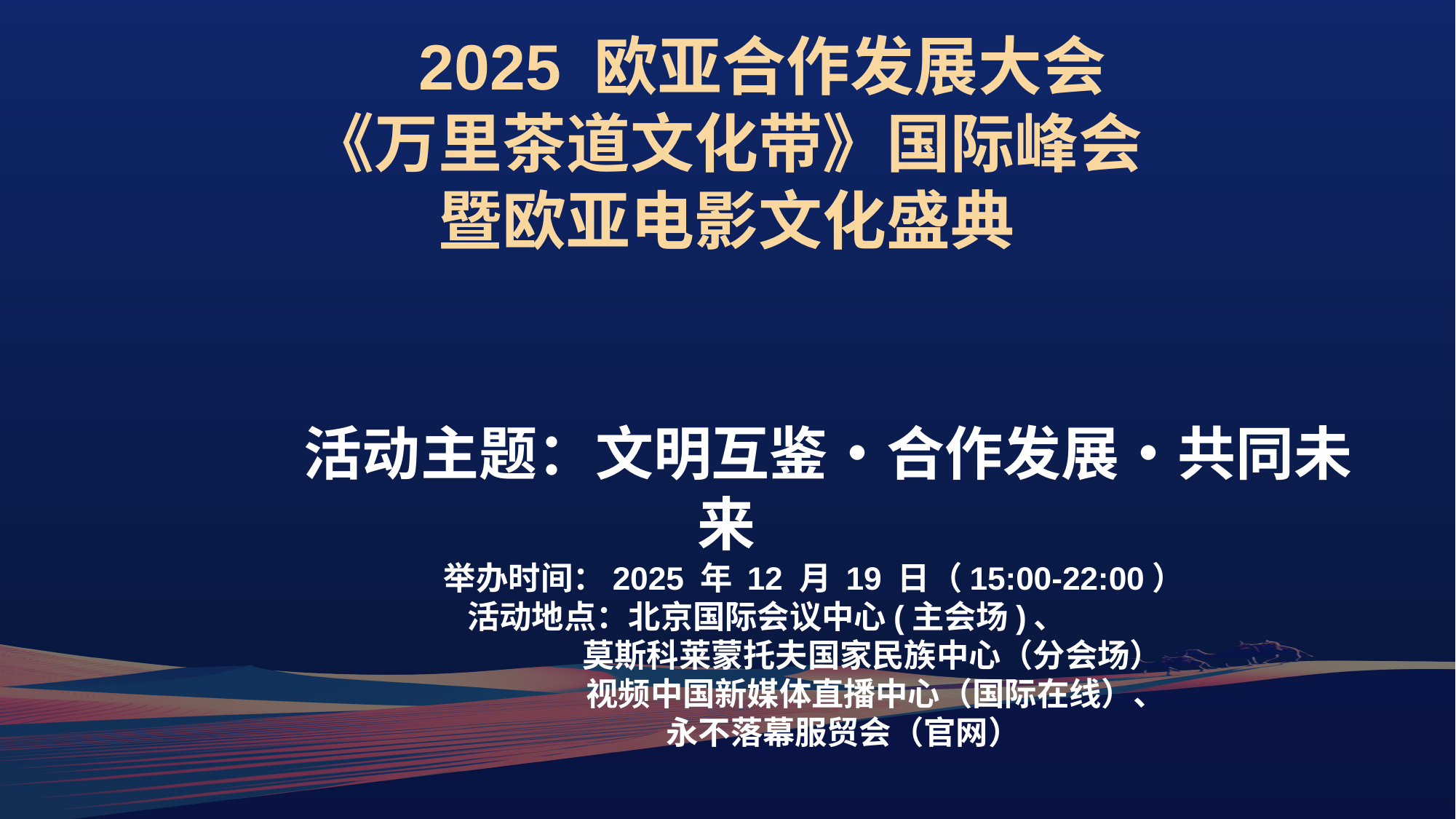

# 2025 欧亚合作发展大会 《万里茶道文化带》国际峰会 暨欧亚电影文化盛典 活动主题：文明互鉴・合作发展・共同未来​ 举办时间：2025 年 12 月 19 日（15:00-22:00） 活动地点：北京国际会议中心(主会场)、 莫斯科莱蒙托夫国家民族中心（分会场） 视频中国新媒体直播中心（国际在线）、 永不落幕服贸会（官网）​